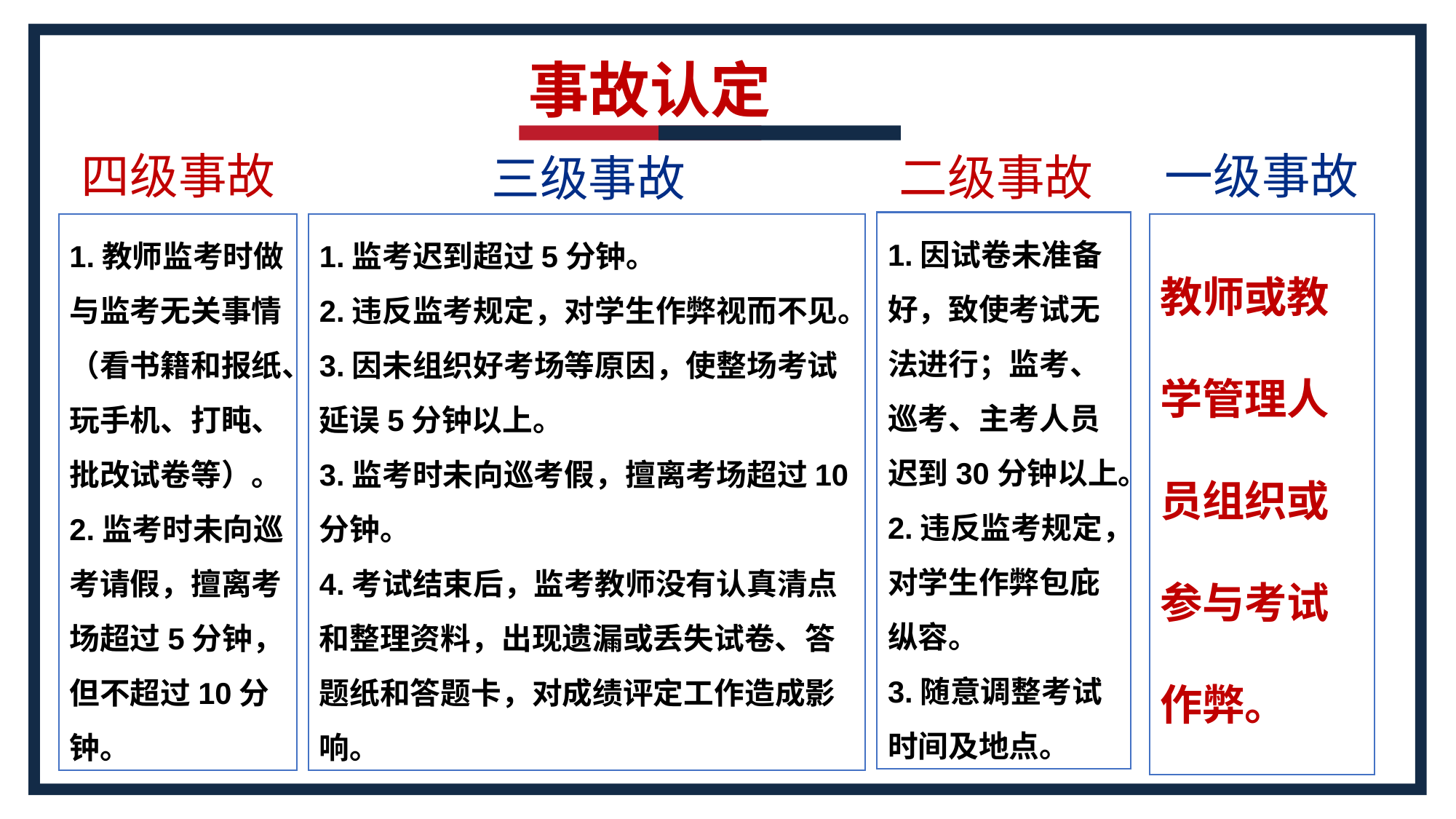

事故认定

四级事故
一级事故
二级事故
三级事故
1.因试卷未准备好，致使考试无法进行；监考、巡考、主考人员迟到30分钟以上。
2.违反监考规定，对学生作弊包庇纵容。
3.随意调整考试时间及地点。
1.教师监考时做与监考无关事情（看书籍和报纸、玩手机、打盹、批改试卷等）。
2.监考时未向巡考请假，擅离考场超过5分钟，但不超过10分钟。
1.监考迟到超过5分钟。
2.违反监考规定，对学生作弊视而不见。
3.因未组织好考场等原因，使整场考试延误5分钟以上。
3.监考时未向巡考假，擅离考场超过10分钟。
4.考试结束后，监考教师没有认真清点和整理资料，出现遗漏或丢失试卷、答题纸和答题卡，对成绩评定工作造成影响。
教师或教学管理人员组织或参与考试作弊。